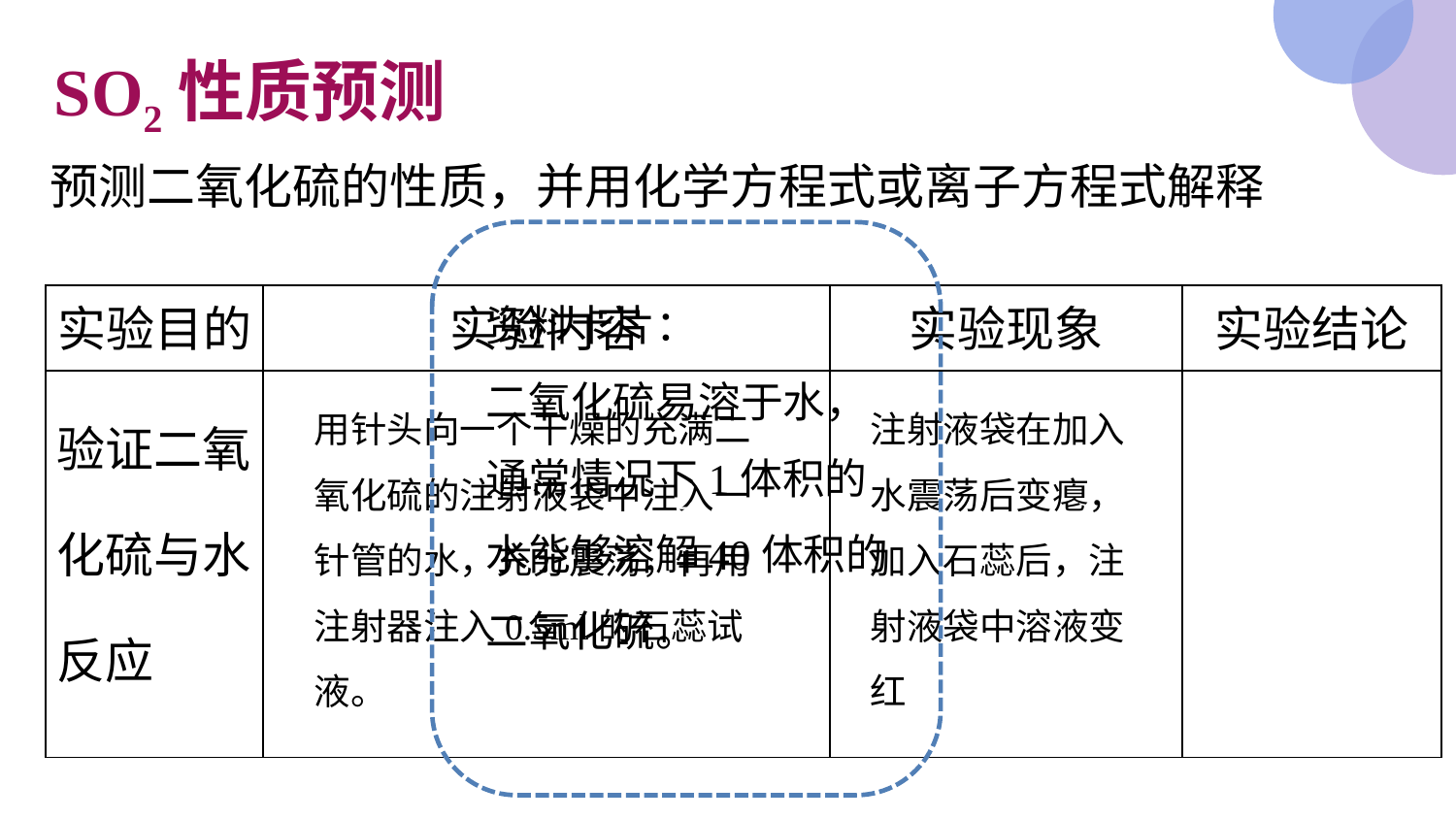

SO2性质预测
     预测二氧化硫的性质，并用化学方程式或离子方程式解释
⇌
资料卡片：
二氧化硫易溶于水，通常情况下1体积的水能够溶解40体积的二氧化硫。

| 实验目的 | 实验内容 | 实验现象 | 实验结论 |
| --- | --- | --- | --- |
| 验证二氧化硫与水反应 |  |  |  |
用针头向一个干燥的充满二氧化硫的注射液袋中注入一针管的水，充分震荡，再用注射器注入0.5ml的石蕊试液。
注射液袋在加入水震荡后变瘪，加入石蕊后，注射液袋中溶液变红